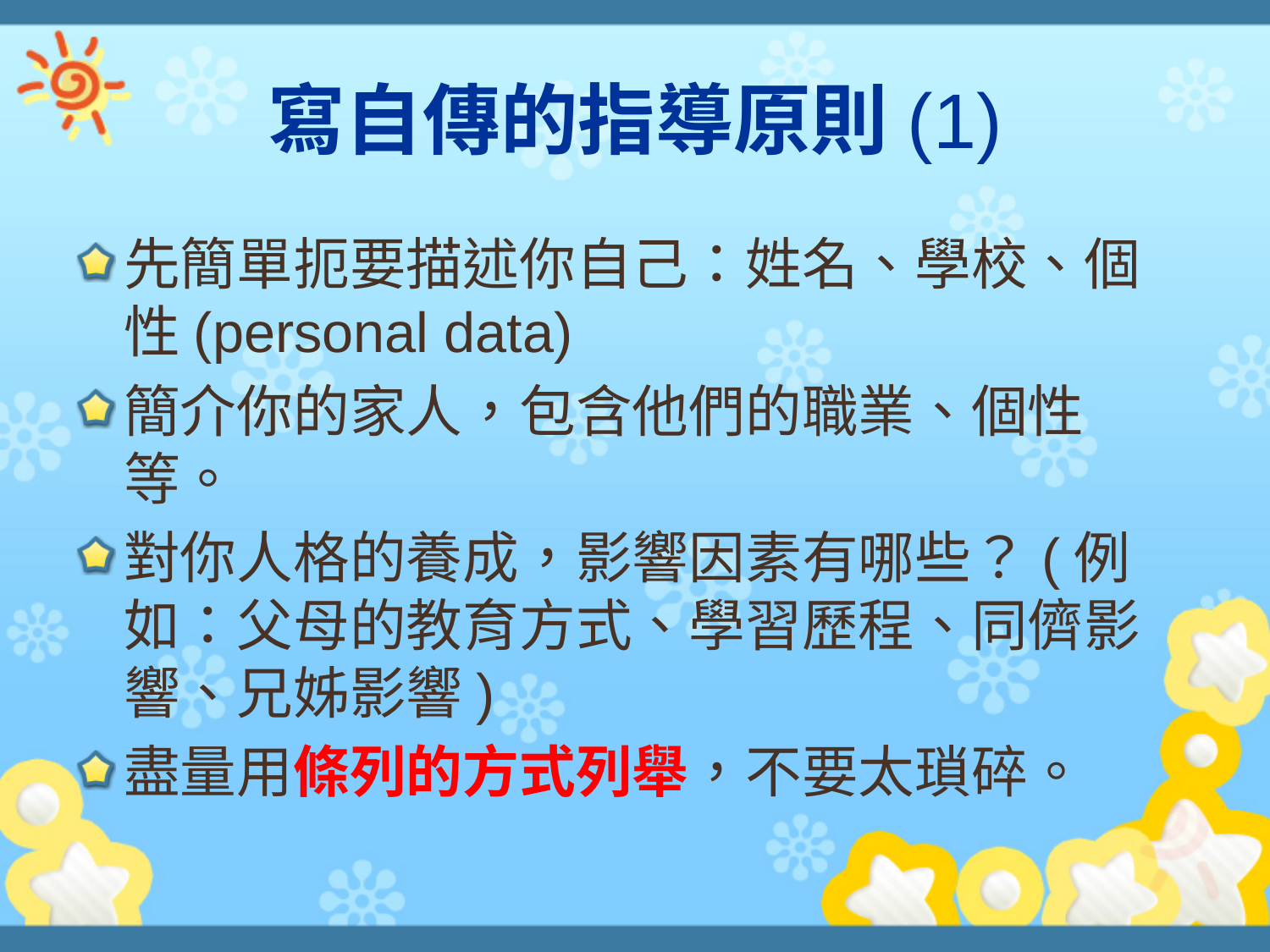

# 寫自傳的指導原則(1)
先簡單扼要描述你自己：姓名、學校、個性(personal data)
簡介你的家人，包含他們的職業、個性等。
對你人格的養成，影響因素有哪些？(例如：父母的教育方式、學習歷程、同儕影響、兄姊影響)
盡量用條列的方式列舉，不要太瑣碎。